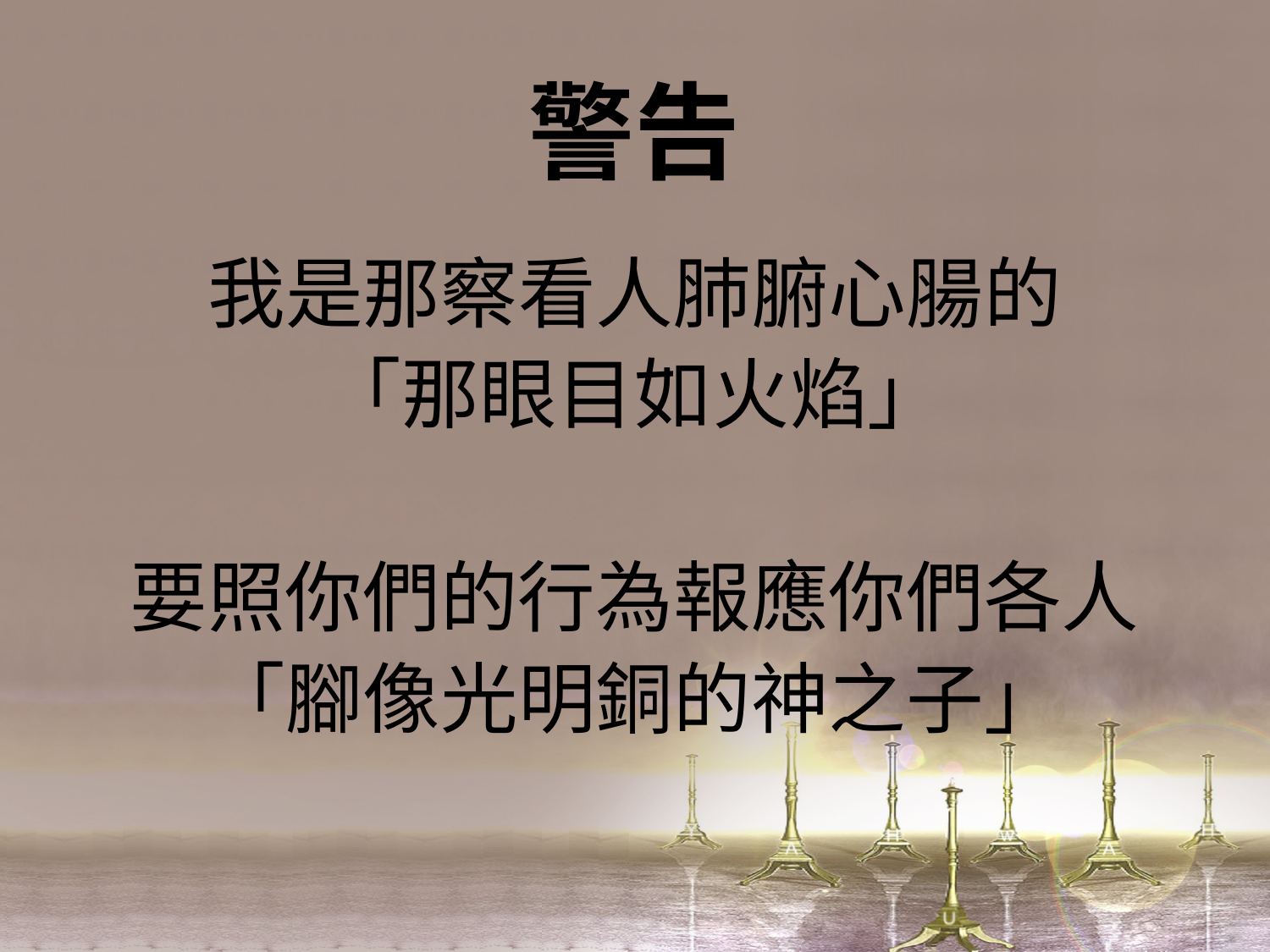

# 警告
我是那察看人肺腑心腸的
「那眼目如火焰」

要照你們的行為報應你們各人
「腳像光明銅的神之子」